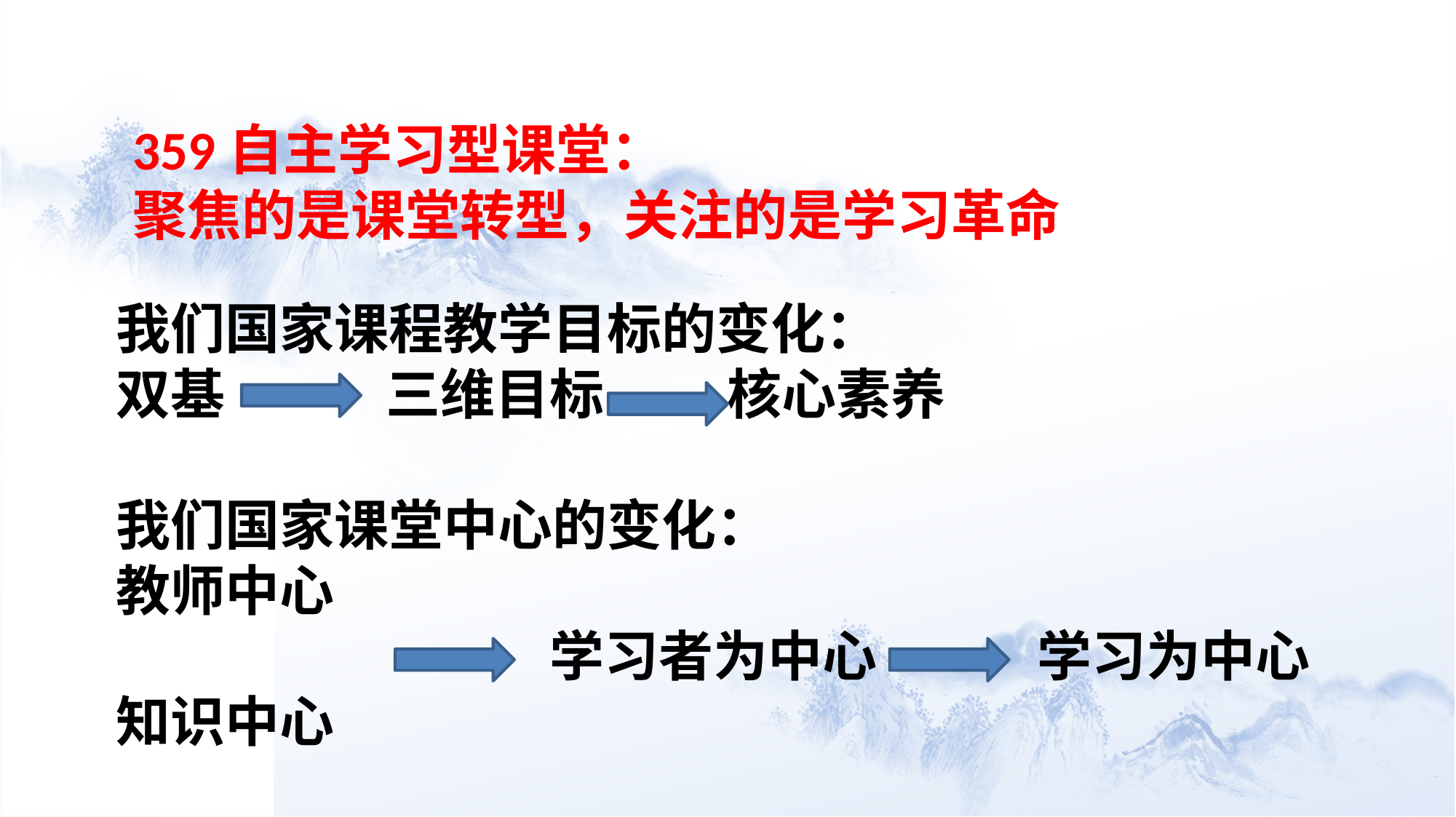

359自主学习型课堂：
聚焦的是课堂转型，关注的是学习革命
我们国家课程教学目标的变化：
双基             三维目标          核心素养

我们国家课堂中心的变化：
教师中心
                                  学习者为中心             学习为中心
知识中心